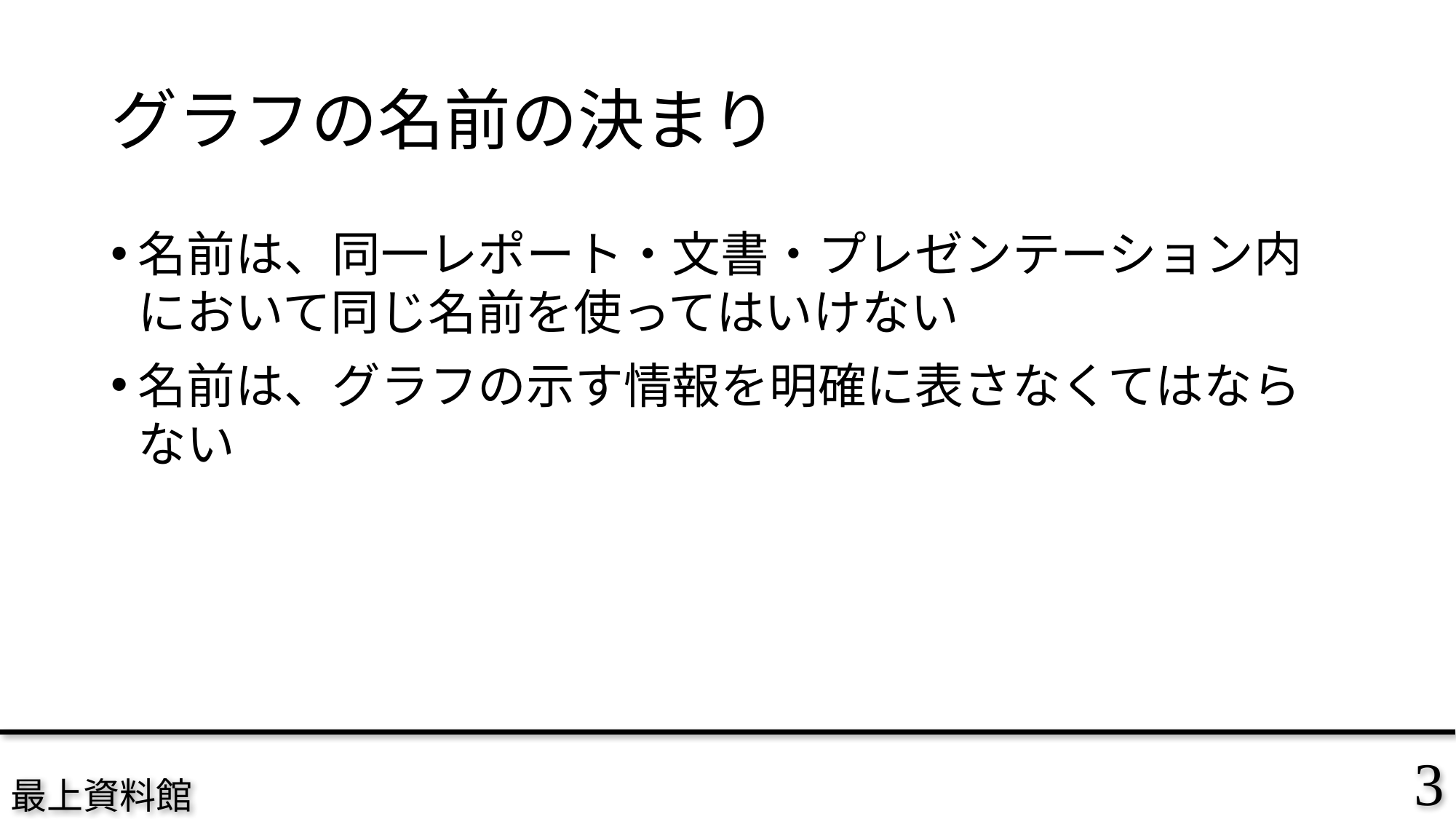

# グラフの名前の決まり
名前は、同一レポート・文書・プレゼンテーション内において同じ名前を使ってはいけない
名前は、グラフの示す情報を明確に表さなくてはならない